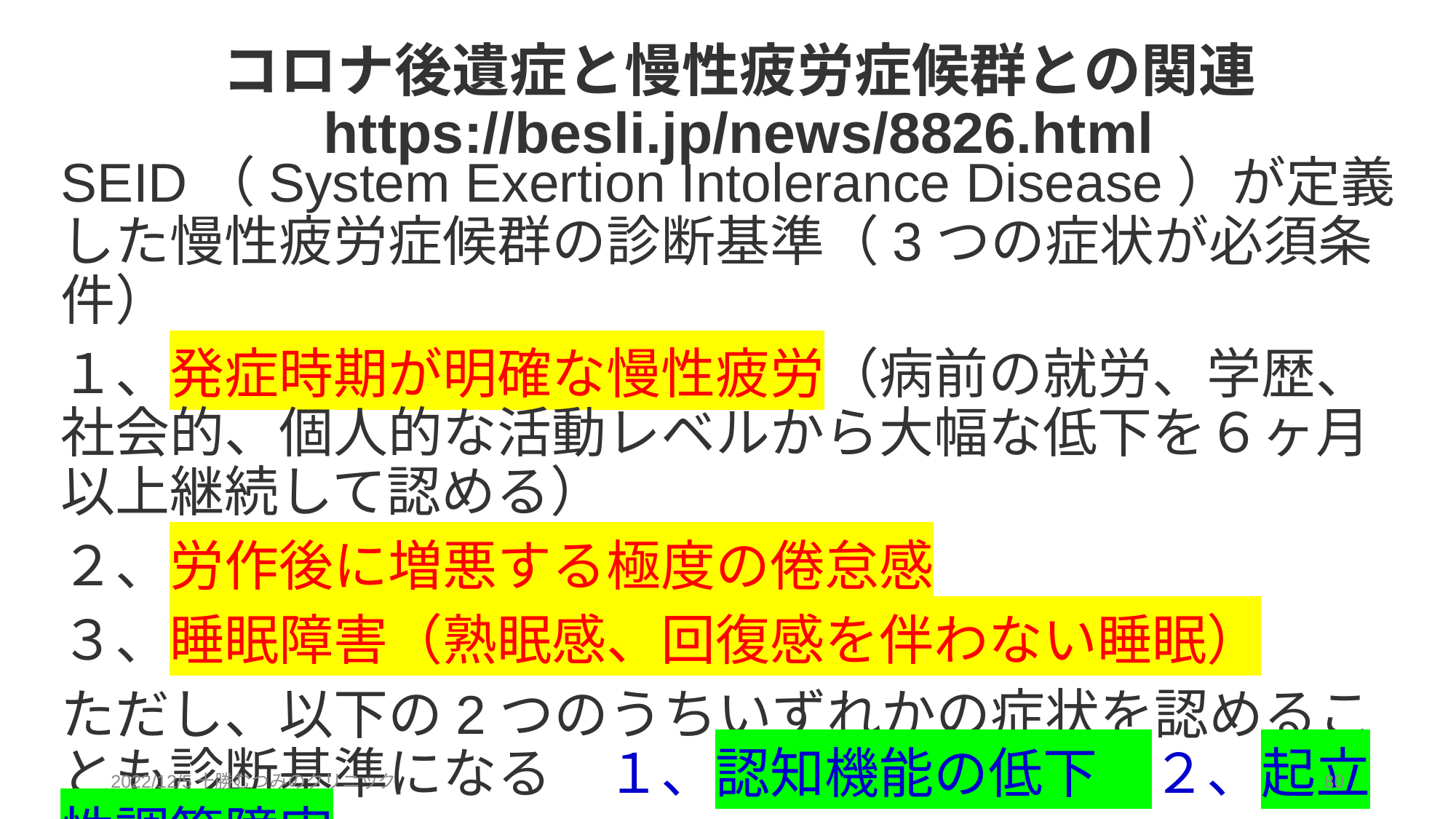

# コロナ後遺症と慢性疲労症候群との関連 https://besli.jp/news/8826.html
SEID（System Exertion Intolerance Disease）が定義した慢性疲労症候群の診断基準（3つの症状が必須条件）
１、発症時期が明確な慢性疲労（病前の就労、学歴、社会的、個人的な活動レベルから大幅な低下を６ヶ月以上継続して認める）
２、労作後に増悪する極度の倦怠感
３、睡眠障害（熟眠感、回復感を伴わない睡眠）
ただし、以下の2つのうちいずれかの症状を認めることも診断基準になる　１、認知機能の低下　２、起立性調節障害

2022/12/5十勝むつみのクリニック
80